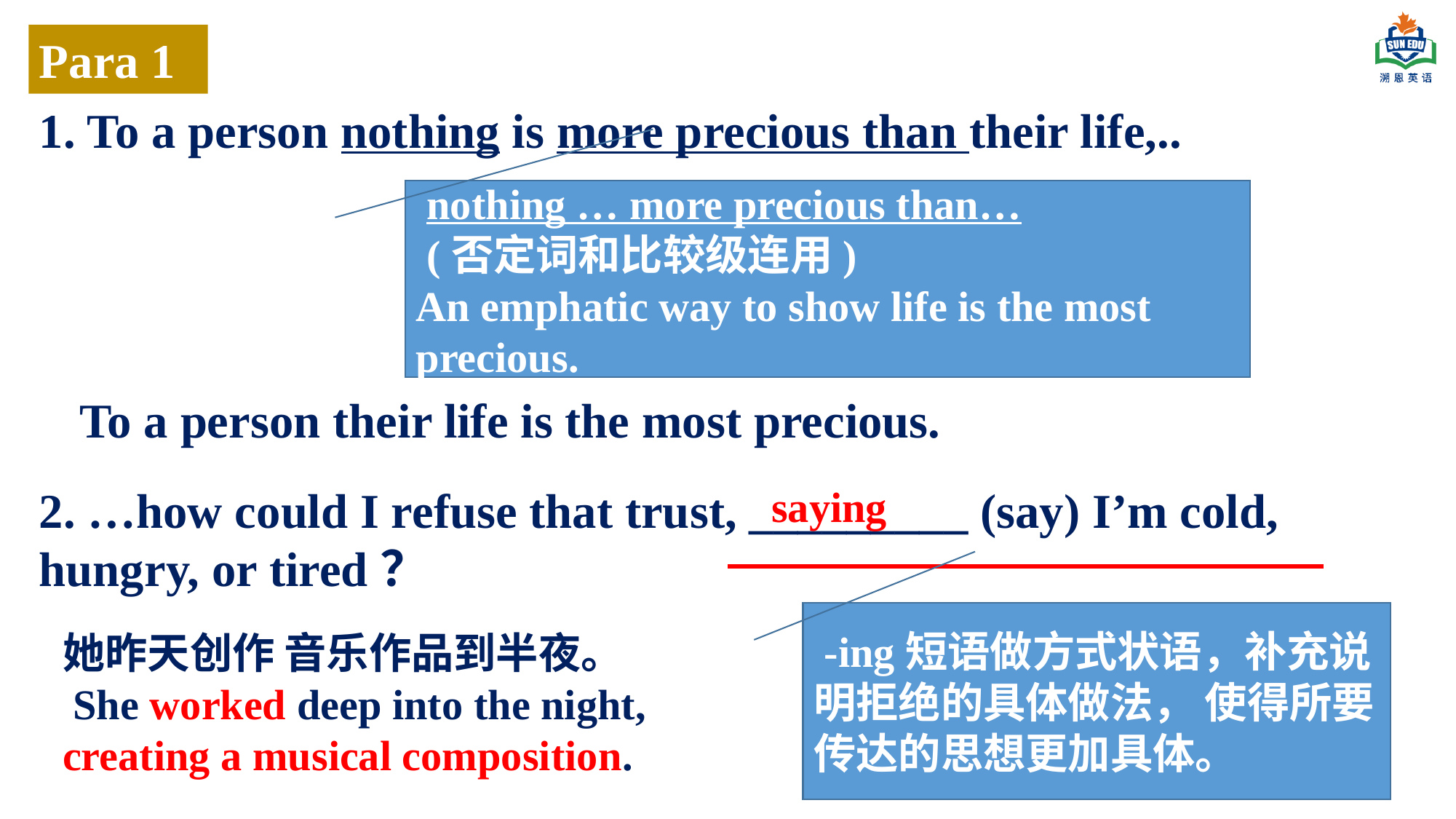

Para 1
1. To a person nothing is more precious than their life,..
 nothing … more precious than…
 (否定词和比较级连用)
An emphatic way to show life is the most precious.
To a person their life is the most precious.
2. …how could I refuse that trust, _________ (say) I’m cold, hungry, or tired？
saying
 -ing短语做方式状语，补充说明拒绝的具体做法， 使得所要传达的思想更加具体。
她昨天创作 音乐作品到半夜。
 She worked deep into the night, creating a musical composition.